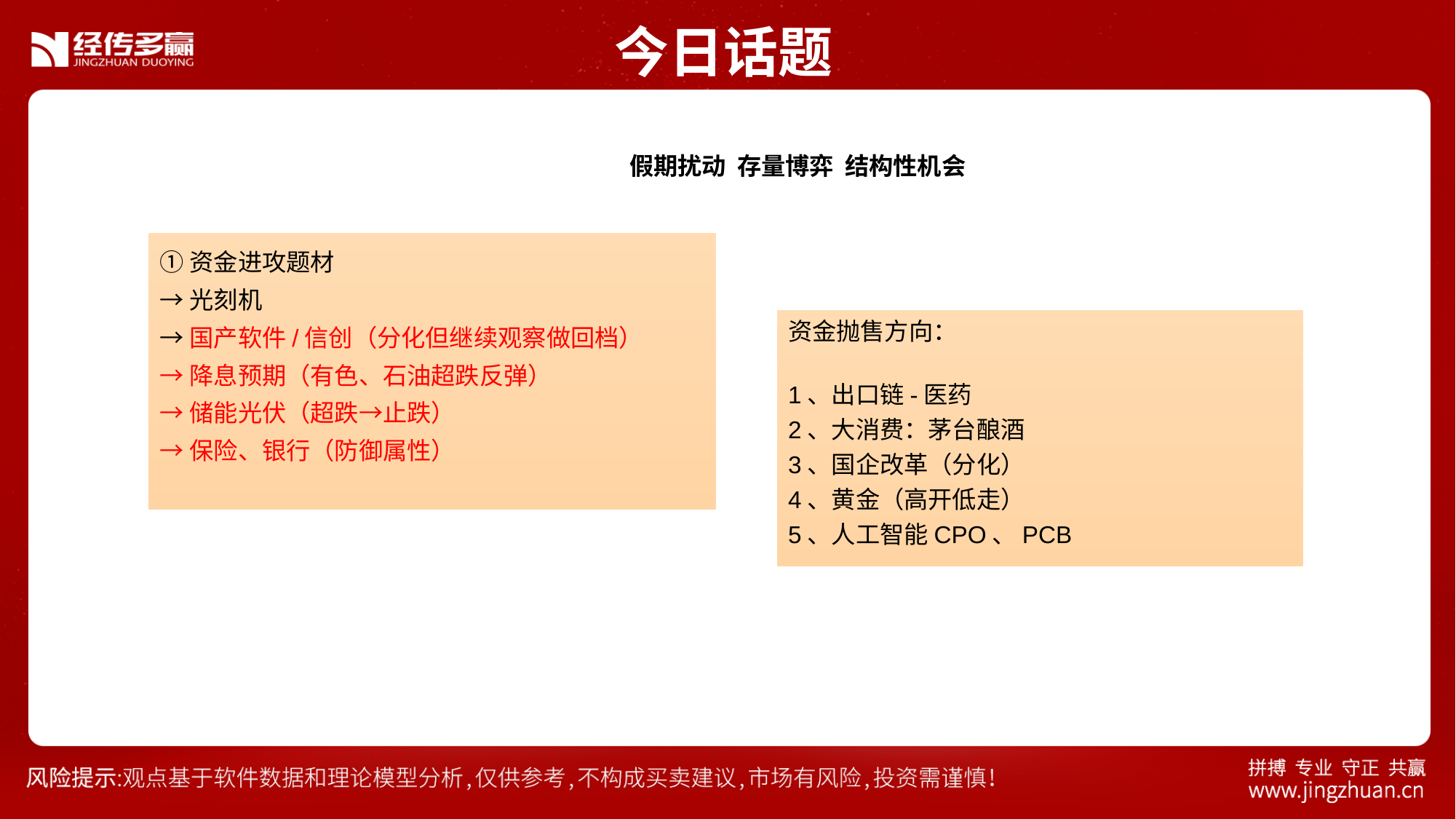

今日话题
 假期扰动  存量博弈  结构性机会
①资金进攻题材
→光刻机
→国产软件/信创（分化但继续观察做回档）
→降息预期（有色、石油超跌反弹）
→储能光伏（超跌→止跌）
→保险、银行（防御属性）

资金抛售方向：

1、出口链-医药
2、大消费：茅台酿酒
3、国企改革（分化）
4、黄金（高开低走）
5、人工智能CPO、PCB